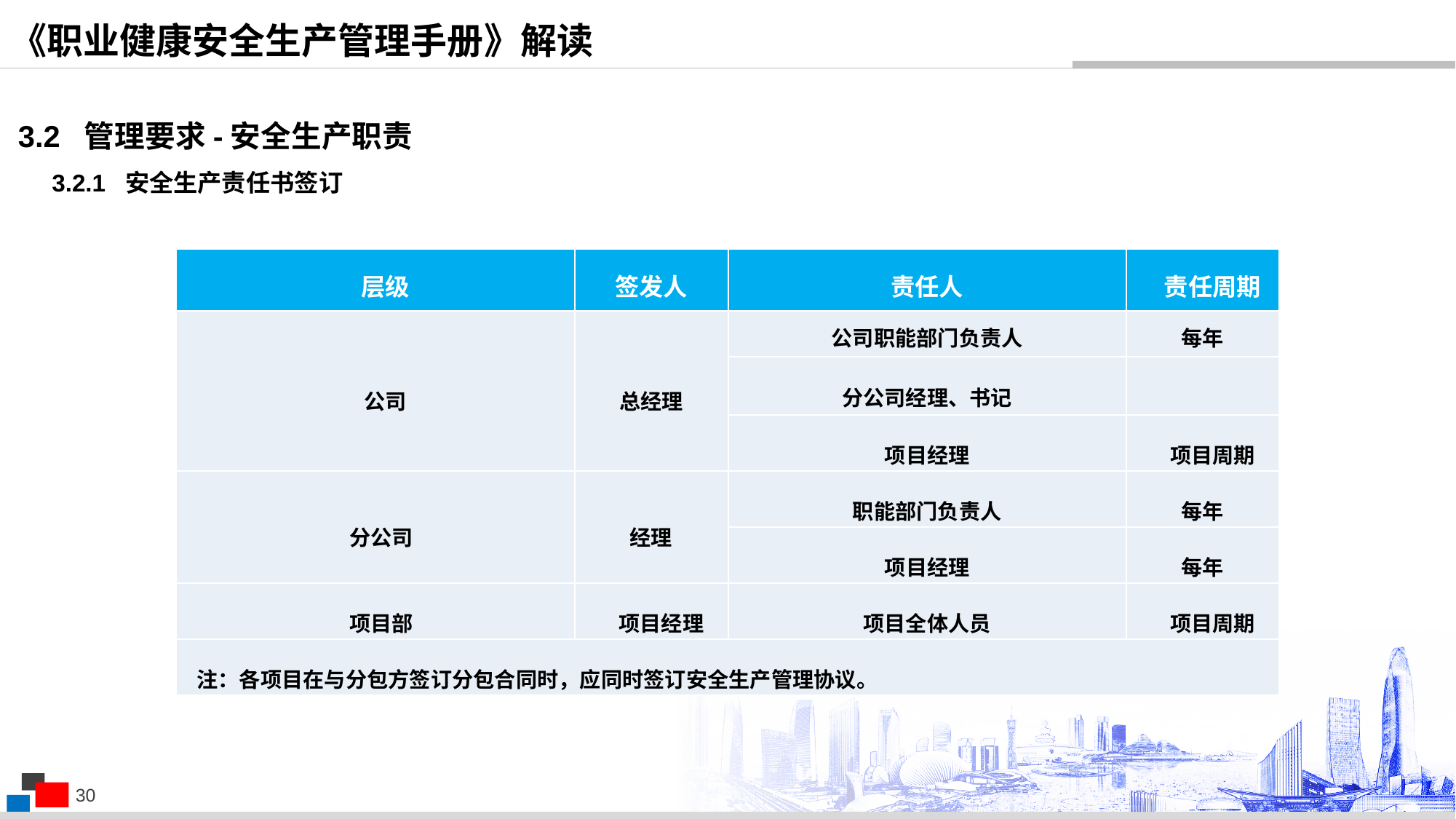

《职业健康安全生产管理手册》解读
3.2  管理要求-安全生产职责
3.2.1  安全生产责任书签订
| 层级 | 签发人 | 责任人 | 责任周期 |
| --- | --- | --- | --- |
| 公司 | 总经理 | 公司职能部门负责人 | 每年 |
|  |  | 分公司经理、书记 |  |
|  |  | 项目经理 | 项目周期 |
| 分公司 | 经理 | 职能部门负责人 | 每年 |
|  |  | 项目经理 | 每年 |
| 项目部 | 项目经理 | 项目全体人员 | 项目周期 |
| 注：各项目在与分包方签订分包合同时，应同时签订安全生产管理协议。 |  |  |  |